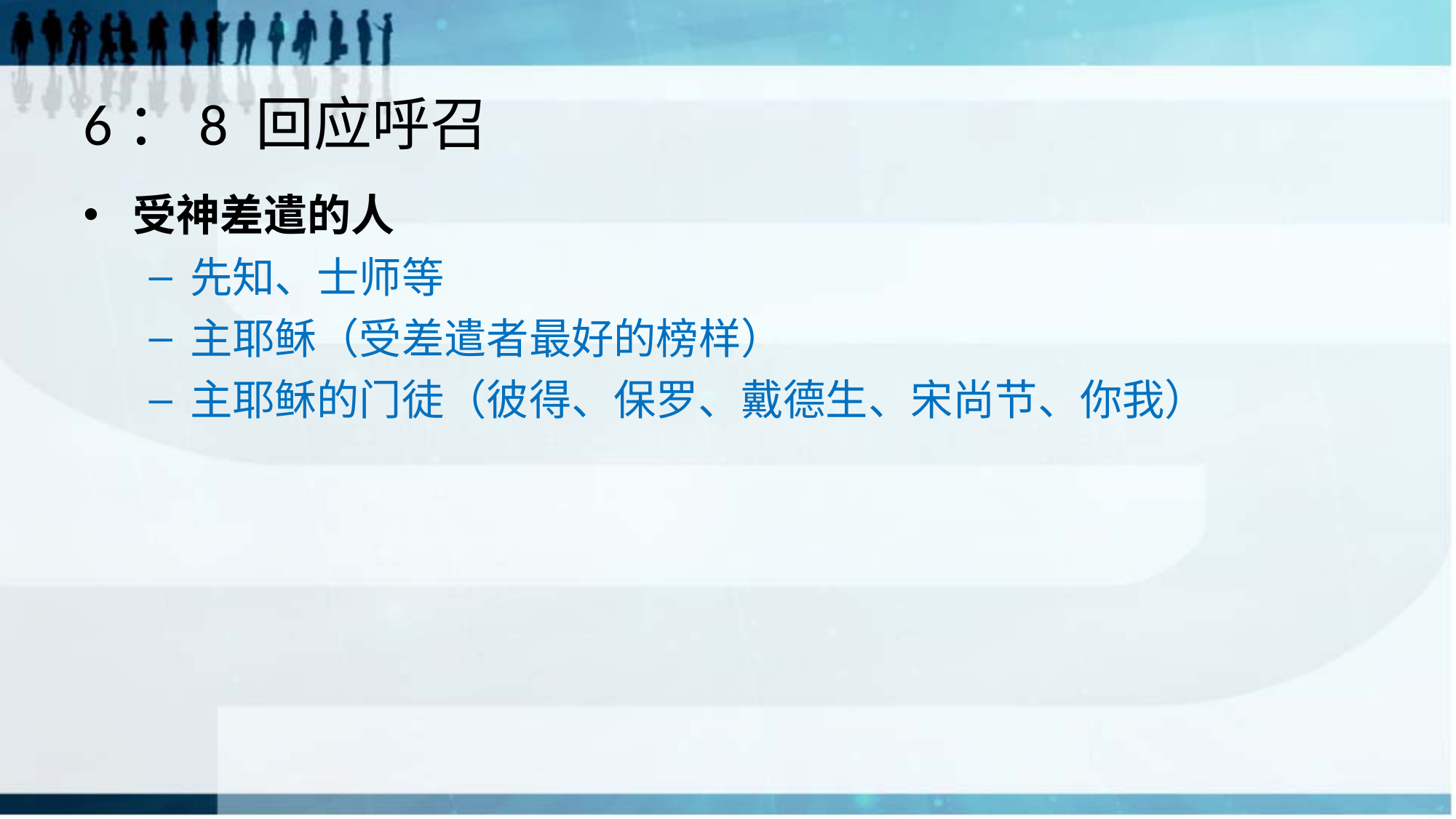

# 6：8 回应呼召
受神差遣的人
先知、士师等
主耶稣（受差遣者最好的榜样）
主耶稣的门徒（彼得、保罗、戴德生、宋尚节、你我）